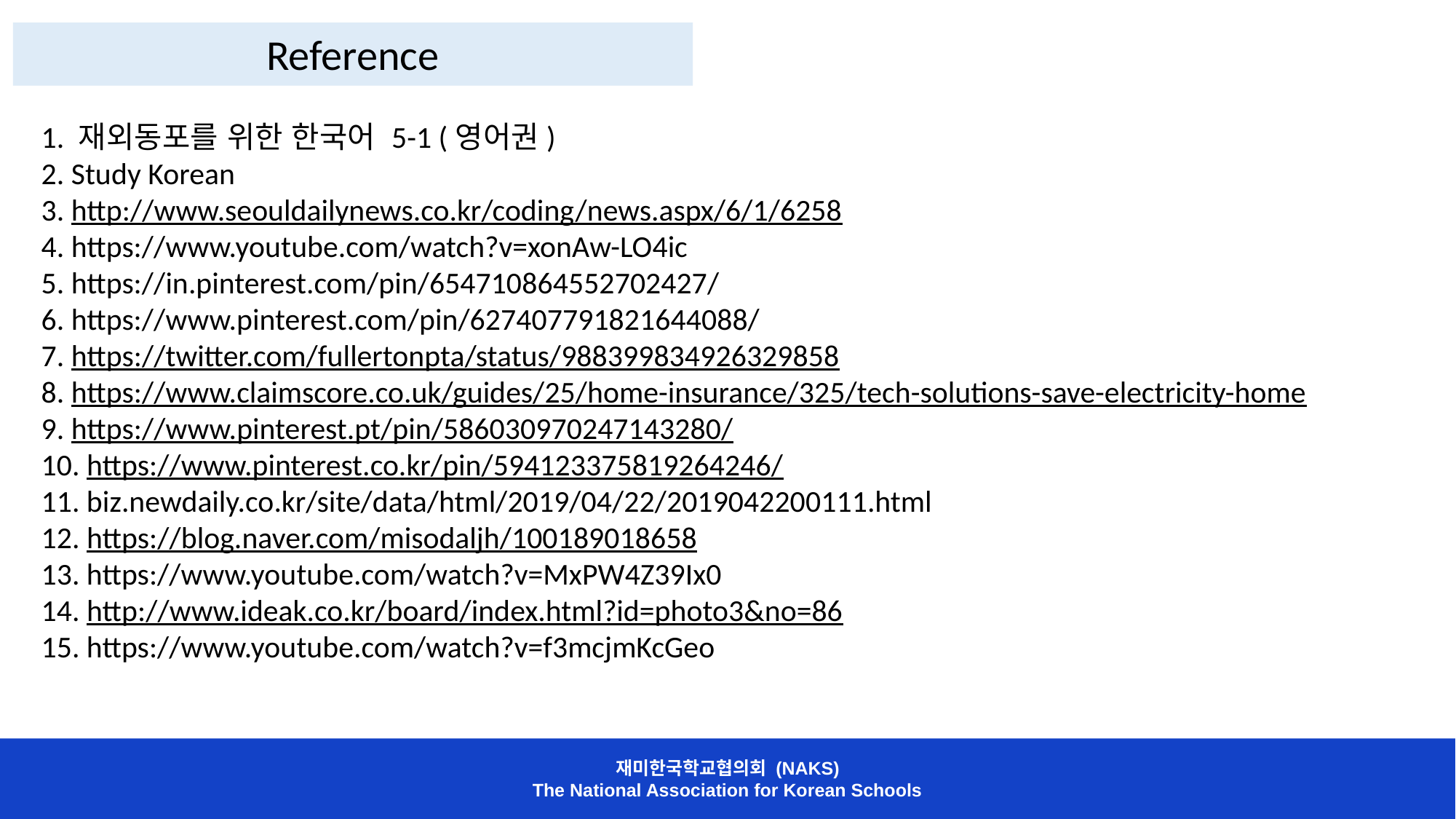

Reference
1. 재외동포를 위한 한국어 5-1 (영어권)
2. Study Korean
3. http://www.seouldailynews.co.kr/coding/news.aspx/6/1/6258
4. https://www.youtube.com/watch?v=xonAw-LO4ic
5. https://in.pinterest.com/pin/654710864552702427/
6. https://www.pinterest.com/pin/627407791821644088/
7. https://twitter.com/fullertonpta/status/988399834926329858
8. https://www.claimscore.co.uk/guides/25/home-insurance/325/tech-solutions-save-electricity-home
9. https://www.pinterest.pt/pin/586030970247143280/
10. https://www.pinterest.co.kr/pin/594123375819264246/
11. biz.newdaily.co.kr/site/data/html/2019/04/22/2019042200111.html
12. https://blog.naver.com/misodaljh/100189018658
13. https://www.youtube.com/watch?v=MxPW4Z39Ix0
14. http://www.ideak.co.kr/board/index.html?id=photo3&no=86
15. https://www.youtube.com/watch?v=f3mcjmKcGeo

재미한국학교협의회 (NAKS)
The National Association for Korean Schools